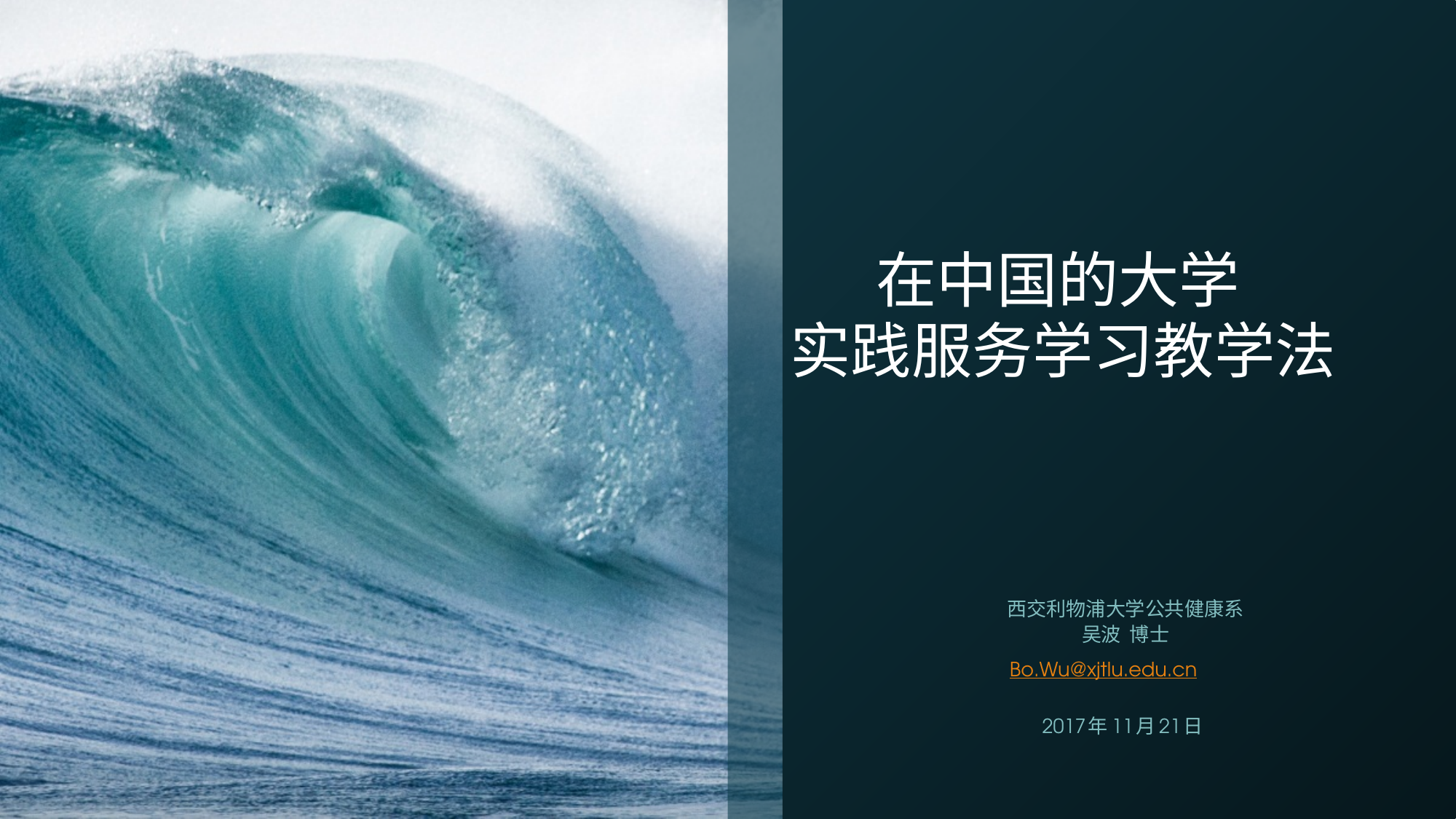

# 在中国的大学 实践服务学习教学法
        西交利物浦大学公共健康系
        吴波  博士

Bo.Wu@xjtlu.edu.cn

      2017年11月21日